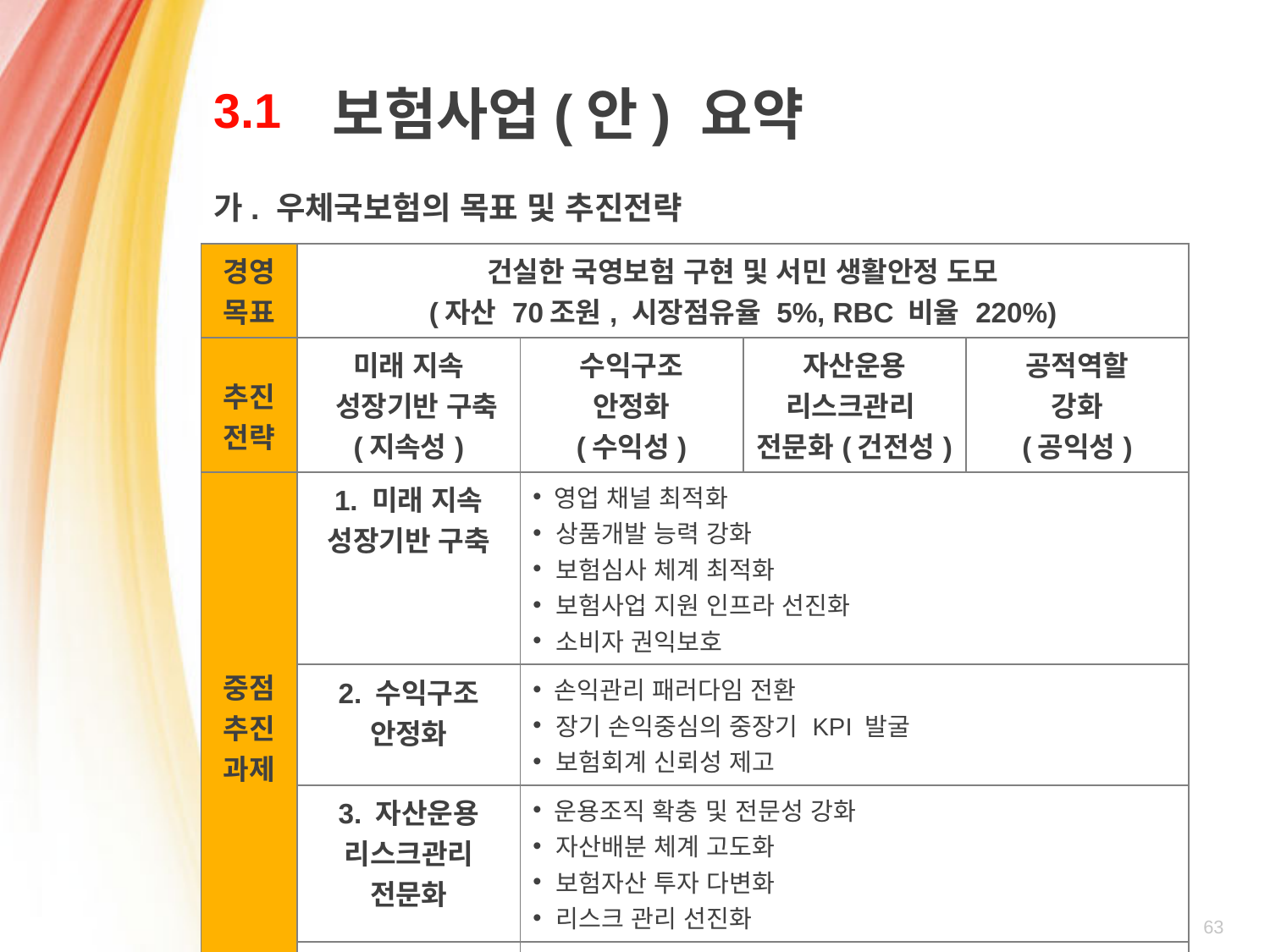

# 3.1
보험사업(안) 요약
가. 우체국보험의 목표 및 추진전략

| 경영 목표 | 건실한 국영보험 구현 및 서민 생활안정 도모 (자산 70조원, 시장점유율 5%, RBC 비율 220%) |  |  |  |
| --- | --- | --- | --- | --- |
| 추진 전략 | 미래 지속 성장기반 구축 (지속성) | 수익구조 안정화 (수익성) | 자산운용 리스크관리 전문화(건전성) | 공적역할 강화 (공익성) |
| 중점 추진 과제 | 1. 미래 지속 성장기반 구축 | 영업 채널 최적화 상품개발 능력 강화 보험심사 체계 최적화 보험사업 지원 인프라 선진화 소비자 권익보호 |  |  |
|  | 2. 수익구조 안정화 | 손익관리 패러다임 전환 장기 손익중심의 중장기 KPI 발굴 보험회계 신뢰성 제고 |  |  |
|  | 3. 자산운용 리스크관리 전문화 | 운용조직 확충 및 전문성 강화 자산배분 체계 고도화 보험자산 투자 다변화 리스크 관리 선진화 |  |  |
|  | 4. 서민보험의 정체성 확립 | 공적역할 제고 공익보험 보급 활성화 사회적 책임경영(CSR) 강화 |  |  |
63